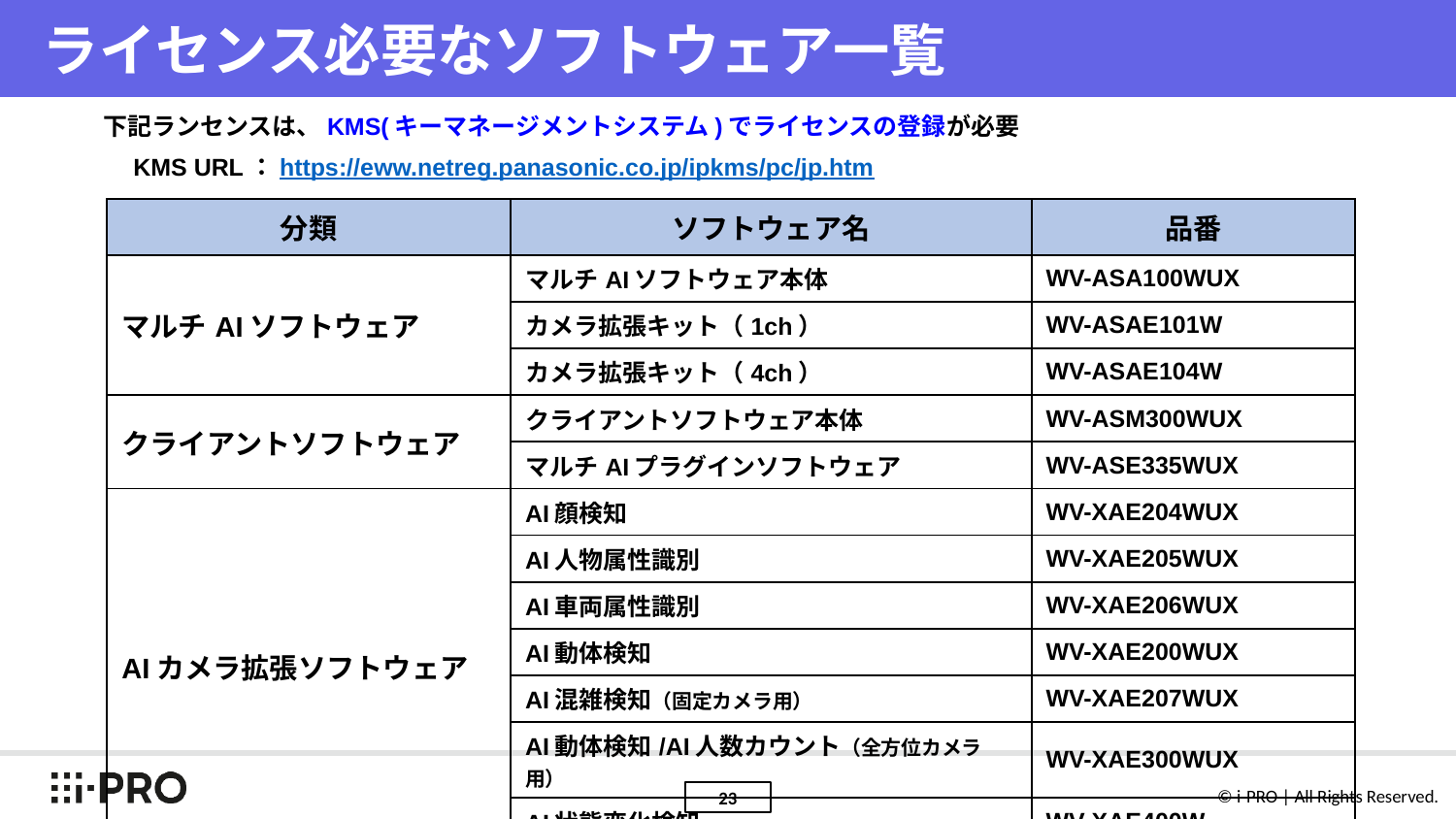

# ライセンス必要なソフトウェア一覧
下記ランセンスは、KMS(キーマネージメントシステム)でライセンスの登録が必要
　KMS URL：https://eww.netreg.panasonic.co.jp/ipkms/pc/jp.htm
| 分類 | ソフトウェア名 | 品番 |
| --- | --- | --- |
| マルチAIソフトウェア | マルチAIソフトウェア本体 | WV-ASA100WUX |
|  | カメラ拡張キット（1ch） | WV-ASAE101W |
|  | カメラ拡張キット（4ch） | WV-ASAE104W |
| クライアントソフトウェア | クライアントソフトウェア本体 | WV-ASM300WUX |
|  | マルチAIプラグインソフトウェア | WV-ASE335WUX |
| AIカメラ拡張ソフトウェア | AI顔検知 | WV-XAE204WUX |
|  | AI人物属性識別 | WV-XAE205WUX |
|  | AI車両属性識別 | WV-XAE206WUX |
|  | AI動体検知 | WV-XAE200WUX |
|  | AI混雑検知（固定カメラ用） | WV-XAE207WUX |
|  | AI動体検知/AI人数カウント（全方位カメラ用） | WV-XAE300WUX |
|  | AI状態変化検知 | WV-XAE400W |